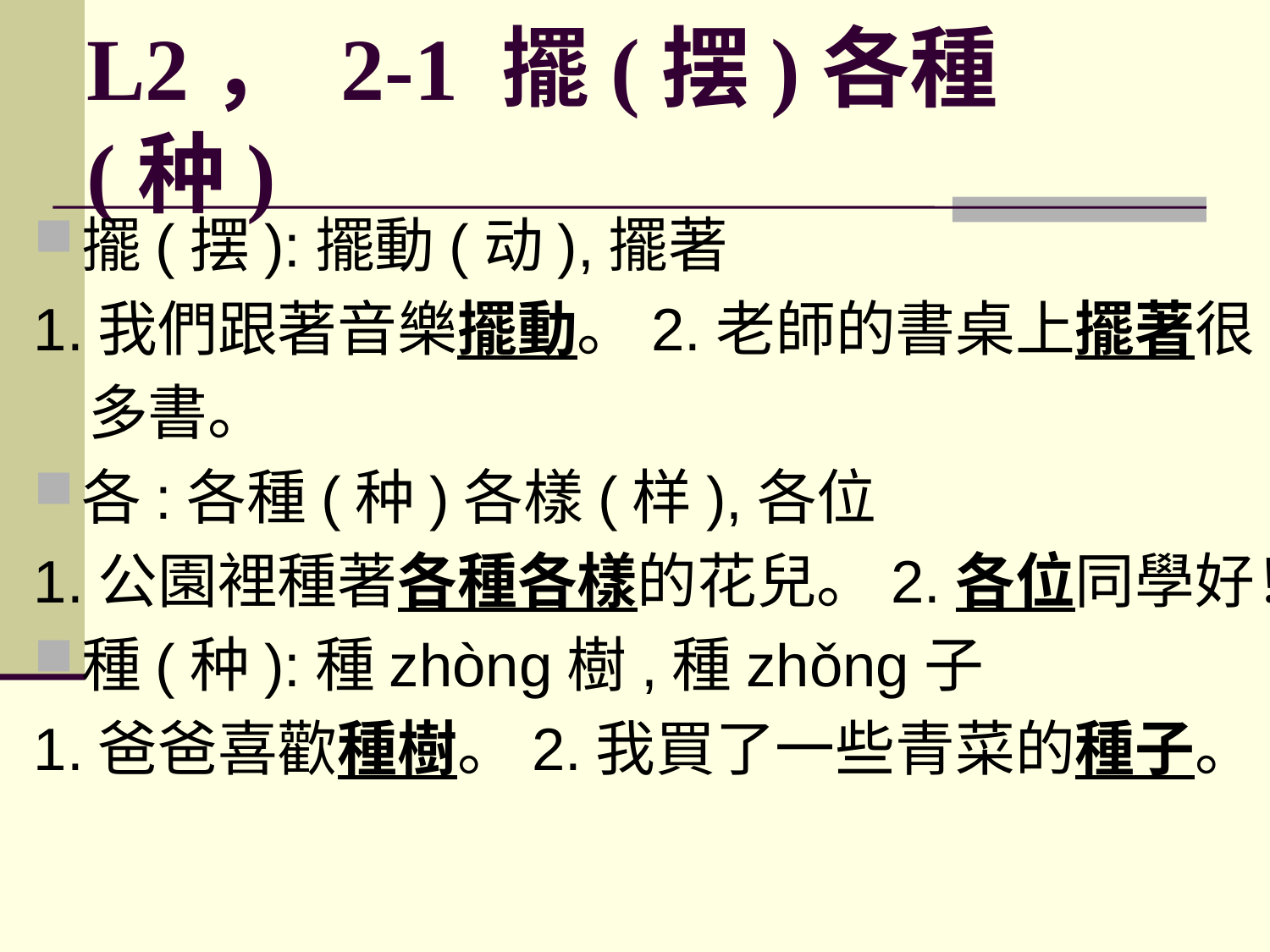

# L2， 2-1 擺(摆)各種(种)
擺(摆):擺動(动),擺著
1.我們跟著音樂擺動。2.老師的書桌上擺著很
   多書。
各:各種(种)各樣(样),各位
1.公園裡種著各種各樣的花兒。2.各位同學好！
種(种):種zhòng樹,種zhǒng子
1.爸爸喜歡種樹。2.我買了一些青菜的種子。